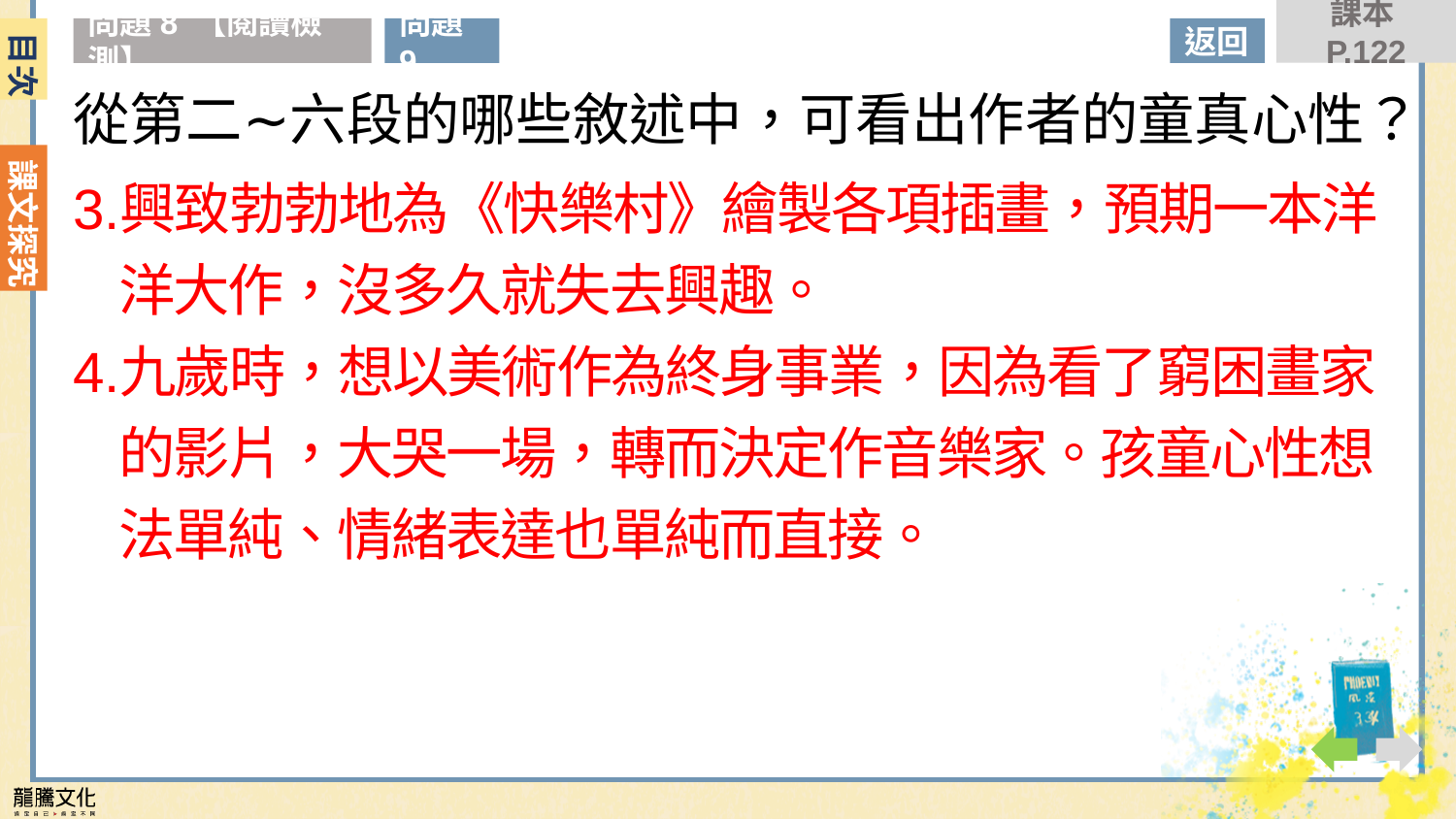

課本P.122
問題9
目次
問題8 【閱讀檢測】
返回
從第二∼六段的哪些敘述中，可看出作者的童真心性？
興致勃勃地為《快樂村》繪製各項插畫，預期一本洋洋大作，沒多久就失去興趣。
九歲時，想以美術作為終身事業，因為看了窮困畫家的影片，大哭一場，轉而決定作音樂家。孩童心性想法單純、情緒表達也單純而直接。